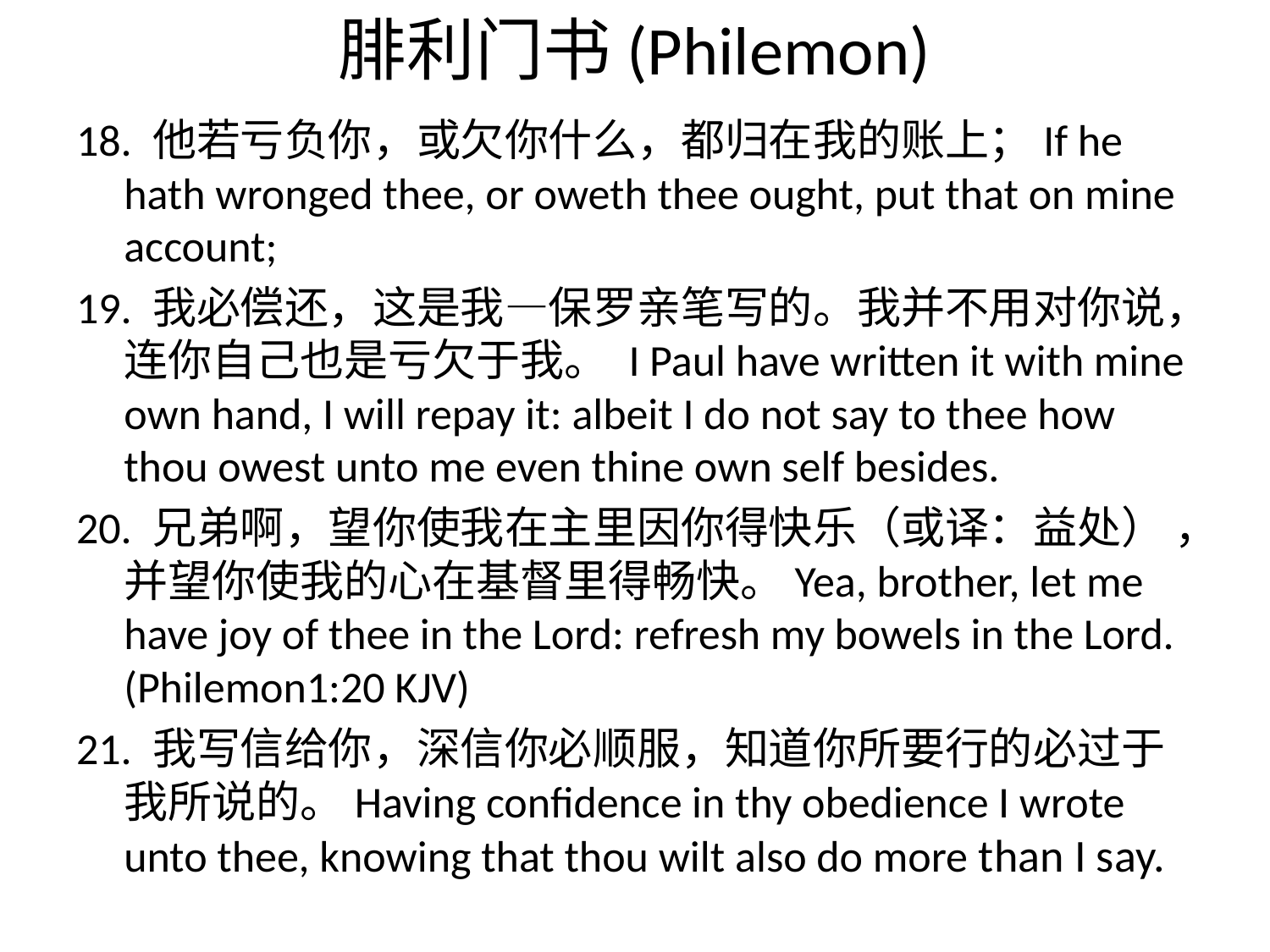

# 腓利门书(Philemon)
18. 他若亏负你，或欠你什么，都归在我的账上；If he hath wronged thee, or oweth thee ought, put that on mine account;
19. 我必偿还，这是我—保罗亲笔写的。我并不用对你说，连你自己也是亏欠于我。 I Paul have written it with mine own hand, I will repay it: albeit I do not say to thee how thou owest unto me even thine own self besides.
20. 兄弟啊，望你使我在主里因你得快乐（或译：益处） ，并望你使我的心在基督里得畅快。Yea, brother, let me have joy of thee in the Lord: refresh my bowels in the Lord. (Philemon1:20 KJV)
21. 我写信给你，深信你必顺服，知道你所要行的必过于我所说的。Having confidence in thy obedience I wrote unto thee, knowing that thou wilt also do more than I say.